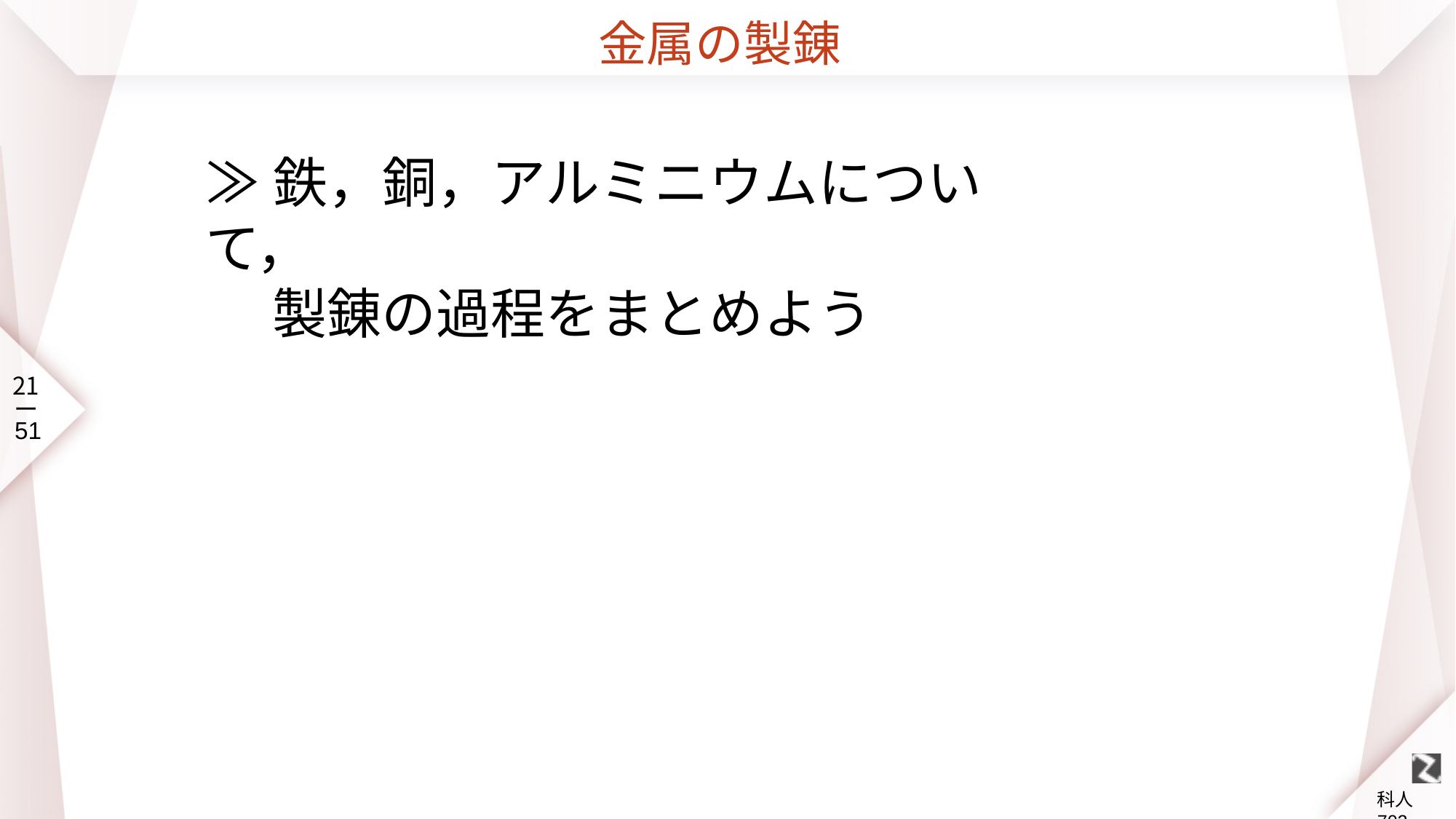

# 金属の製錬
２章　１節　|　２　金属

≫鉄，銅，アルミニウムについて，
　 製錬の過程をまとめよう